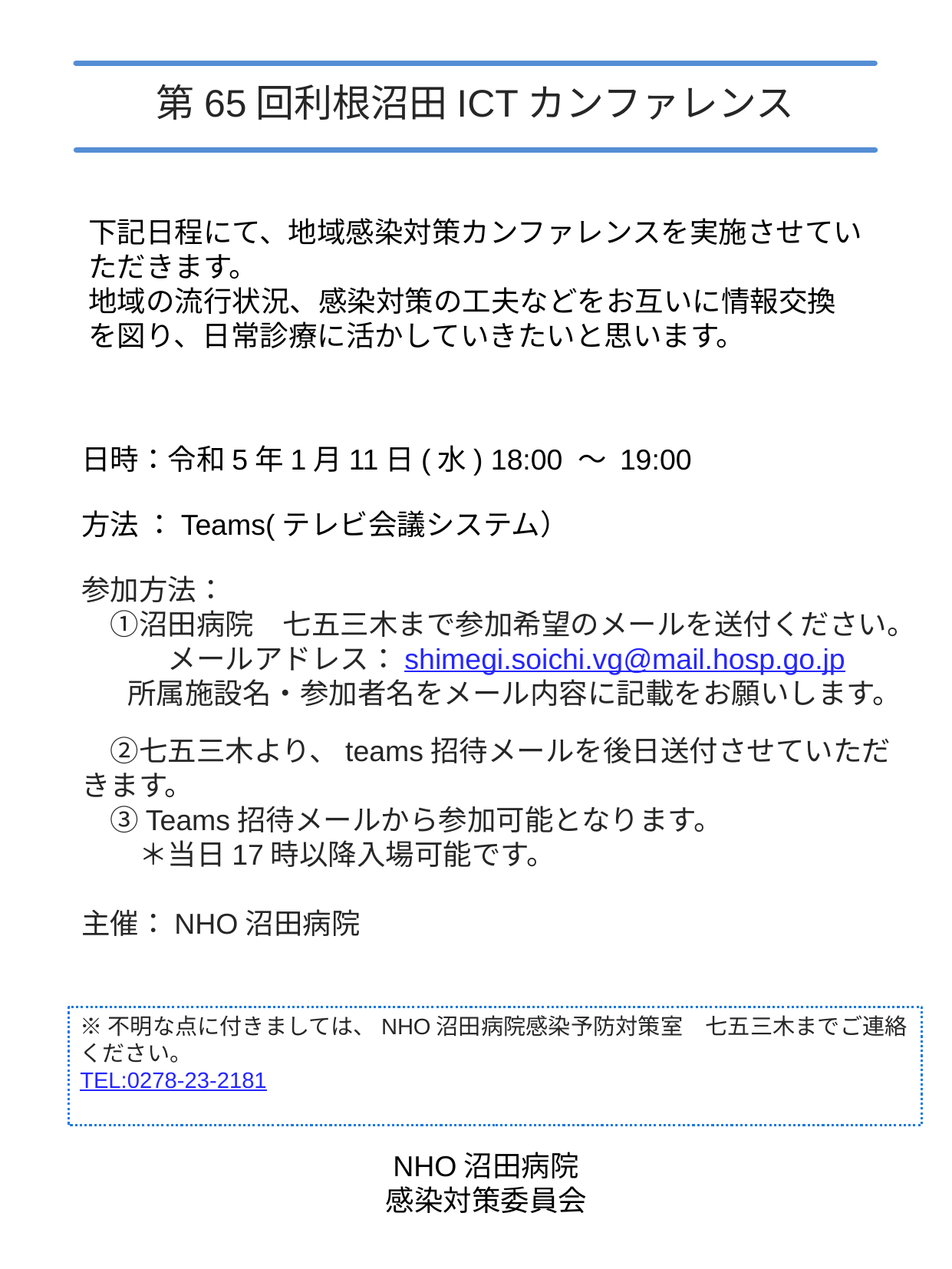

第65回利根沼田ICTカンファレンス
下記日程にて、地域感染対策カンファレンスを実施させていただきます。
地域の流行状況、感染対策の工夫などをお互いに情報交換を図り、日常診療に活かしていきたいと思います。
日時：令和5年1月11日(水) 18:00 ～ 19:00

方法 ：Teams(テレビ会議システム）

参加方法：
　①沼田病院　七五三木まで参加希望のメールを送付ください。
　　　メールアドレス：shimegi.soichi.vg@mail.hosp.go.jp
      所属施設名・参加者名をメール内容に記載をお願いします。

　②七五三木より、teams招待メールを後日送付させていただきます。
　③Teams招待メールから参加可能となります。
　　＊当日17時以降入場可能です。

主催：NHO沼田病院

※不明な点に付きましては、NHO沼田病院感染予防対策室　七五三木までご連絡ください。
TEL:0278-23-2181

NHO沼田病院
感染対策委員会